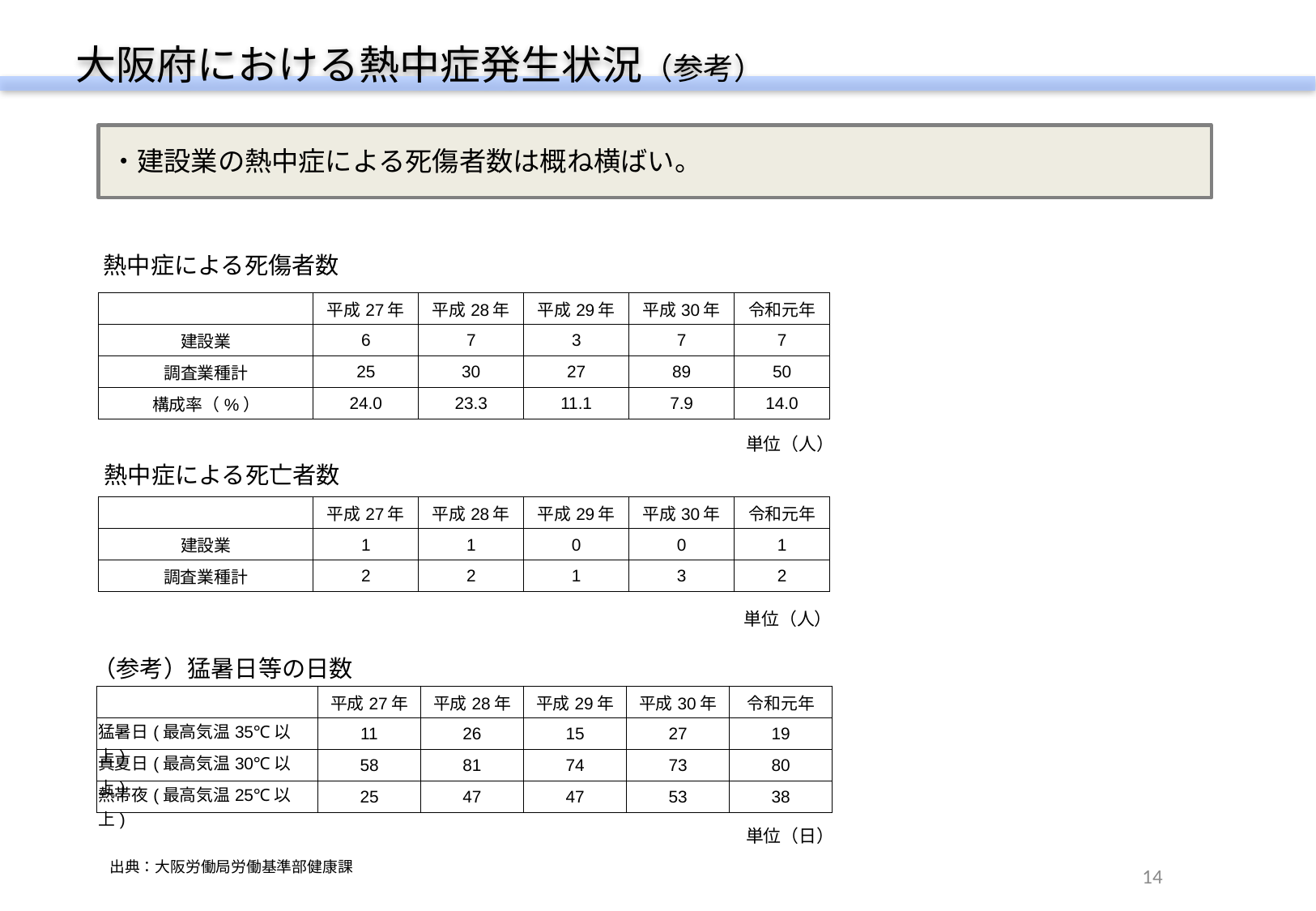

大阪府における熱中症発生状況（参考）
・建設業の熱中症による死傷者数は概ね横ばい。

 熱中症による死傷者数
|  | 平成27年 | 平成28年 | 平成29年 | 平成30年 | 令和元年 |
| --- | --- | --- | --- | --- | --- |
| 建設業 | 6 | 7 | 3 | 7 | 7 |
| 調査業種計 | 25 | 30 | 27 | 89 | 50 |
| 構成率（%） | 24.0 | 23.3 | 11.1 | 7.9 | 14.0 |
単位（人）
熱中症による死亡者数
|  | 平成27年 | 平成28年 | 平成29年 | 平成30年 | 令和元年 |
| --- | --- | --- | --- | --- | --- |
| 建設業 | 1 | 1 | 0 | 0 | 1 |
| 調査業種計 | 2 | 2 | 1 | 3 | 2 |
単位（人）
（参考）猛暑日等の日数
|  |  | 平成27年 | 平成28年 | 平成29年 | 平成30年 | 令和元年 |
| --- | --- | --- | --- | --- | --- | --- |
| 猛暑日(最高気温35℃以上) |  | 11 | 26 | 15 | 27 | 19 |
| 真夏日(最高気温30℃以上) |  | 58 | 81 | 74 | 73 | 80 |
| 熱帯夜(最高気温25℃以上) |  | 25 | 47 | 47 | 53 | 38 |
単位（日）
   出典：大阪労働局労働基準部健康課
14